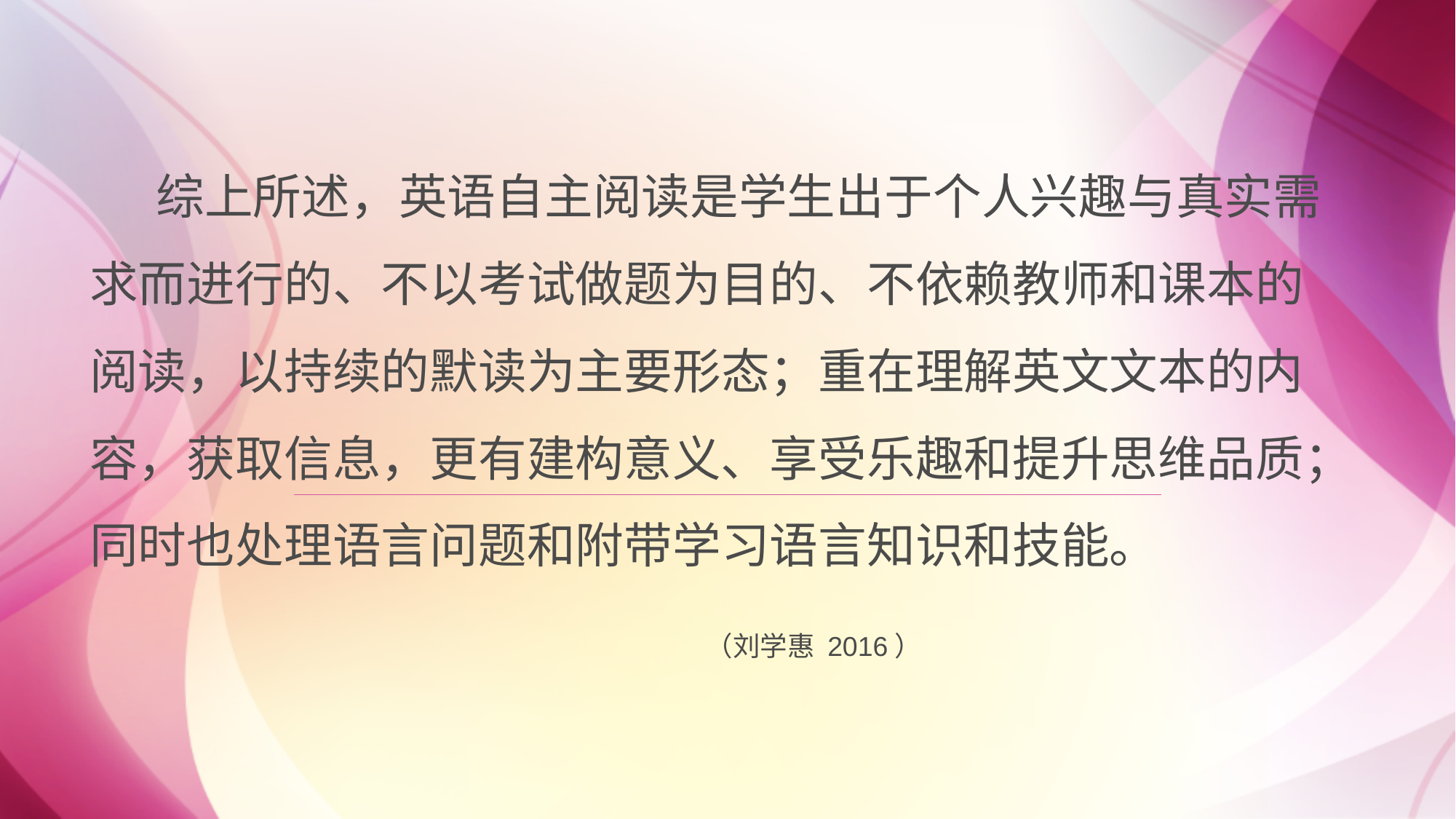

综上所述，英语自主阅读是学生出于个人兴趣与真实需求而进行的、不以考试做题为目的、不依赖教师和课本的阅读，以持续的默读为主要形态；重在理解英文文本的内容，获取信息，更有建构意义、享受乐趣和提升思维品质；同时也处理语言问题和附带学习语言知识和技能。
（刘学惠 2016）